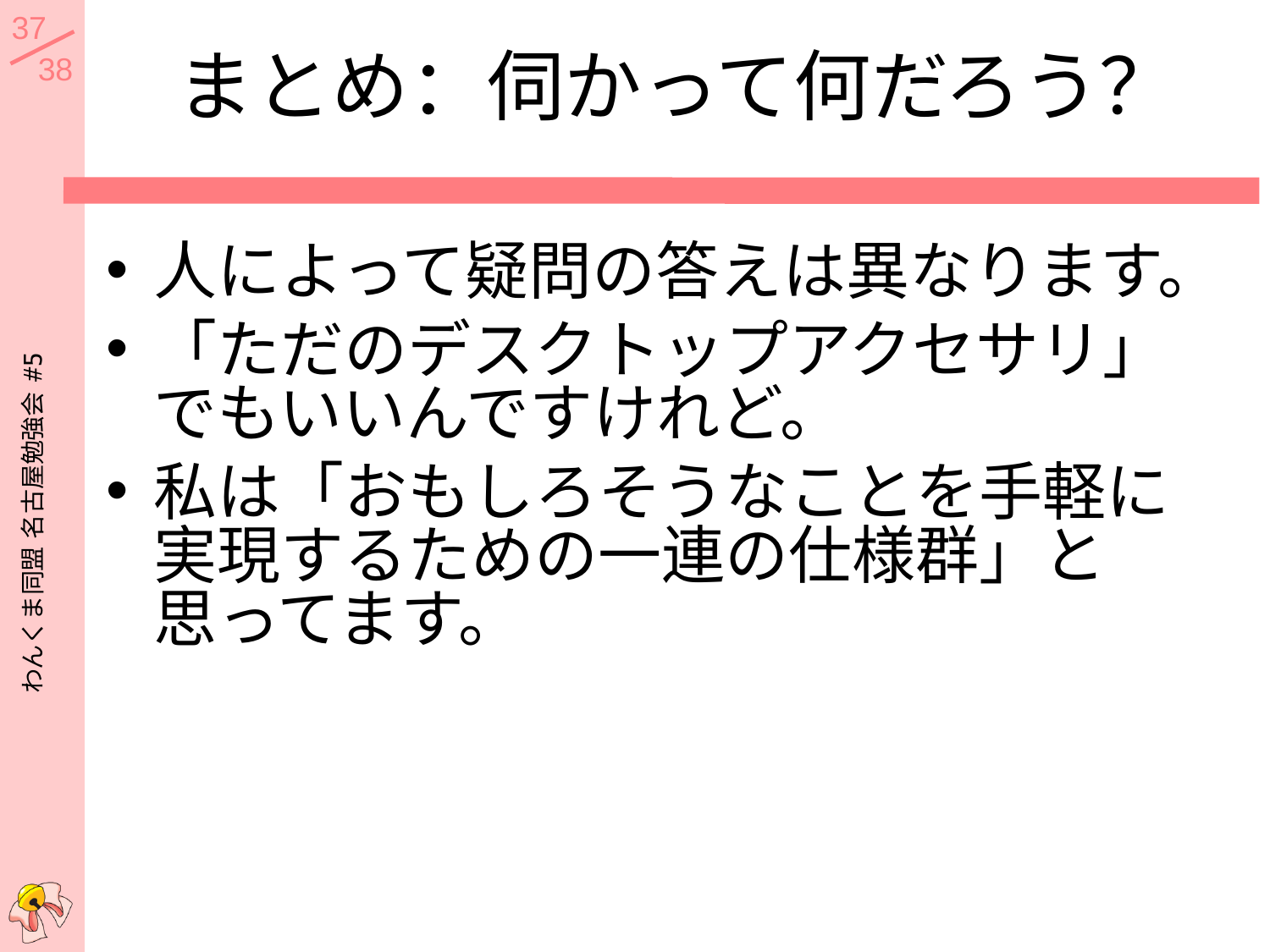

# まとめ：伺かって何だろう？
人によって疑問の答えは異なります。
「ただのデスクトップアクセサリ」
でもいいんですけれど。
私は「おもしろそうなことを手軽に
実現するための一連の仕様群」と
思ってます。
わんくま同盟 名古屋勉強会 #5